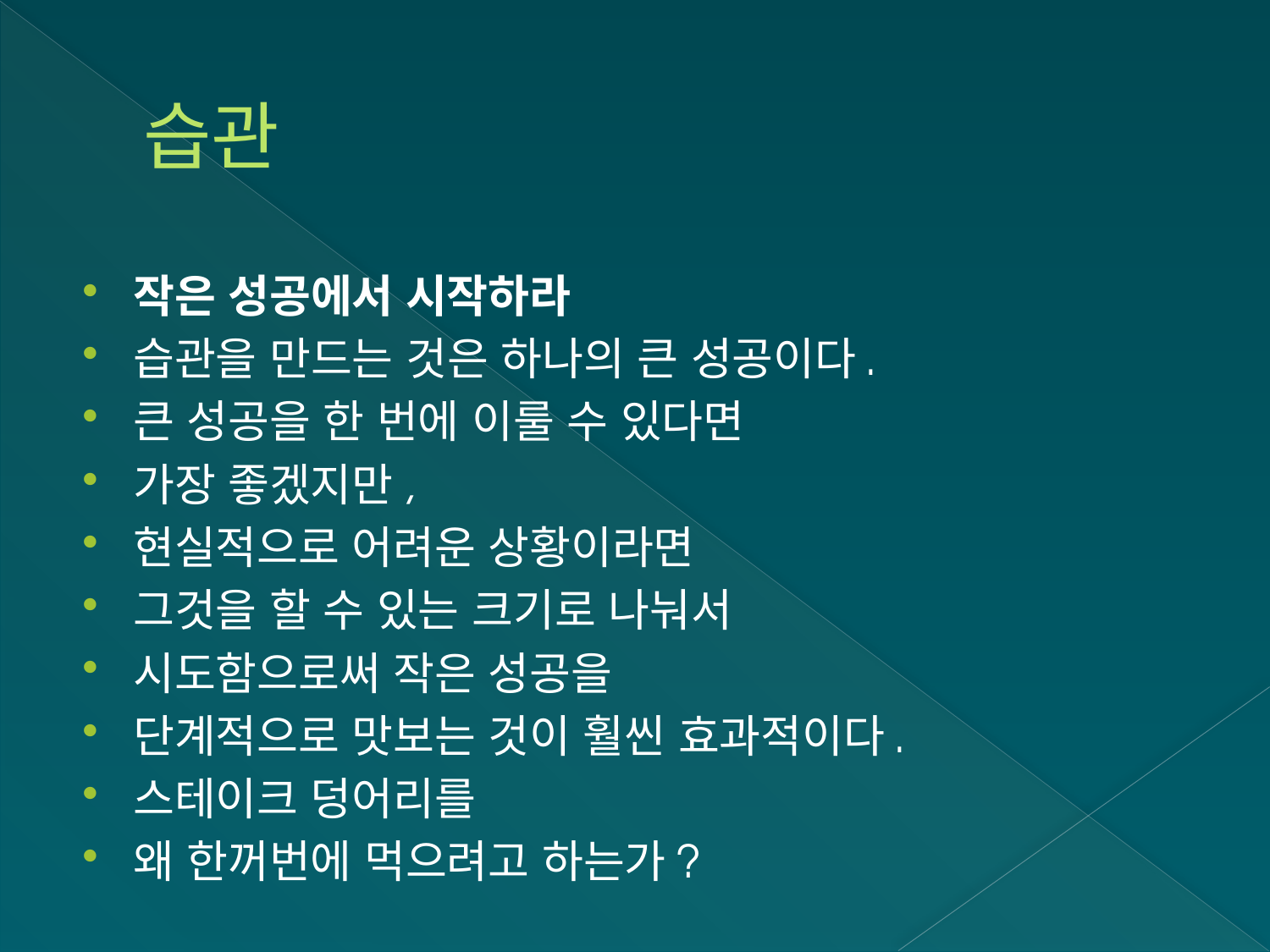

# 습관
작은 성공에서 시작하라
습관을 만드는 것은 하나의 큰 성공이다.
큰 성공을 한 번에 이룰 수 있다면
가장 좋겠지만,
현실적으로 어려운 상황이라면
그것을 할 수 있는 크기로 나눠서
시도함으로써 작은 성공을
단계적으로 맛보는 것이 훨씬 효과적이다.
스테이크 덩어리를
왜 한꺼번에 먹으려고 하는가?